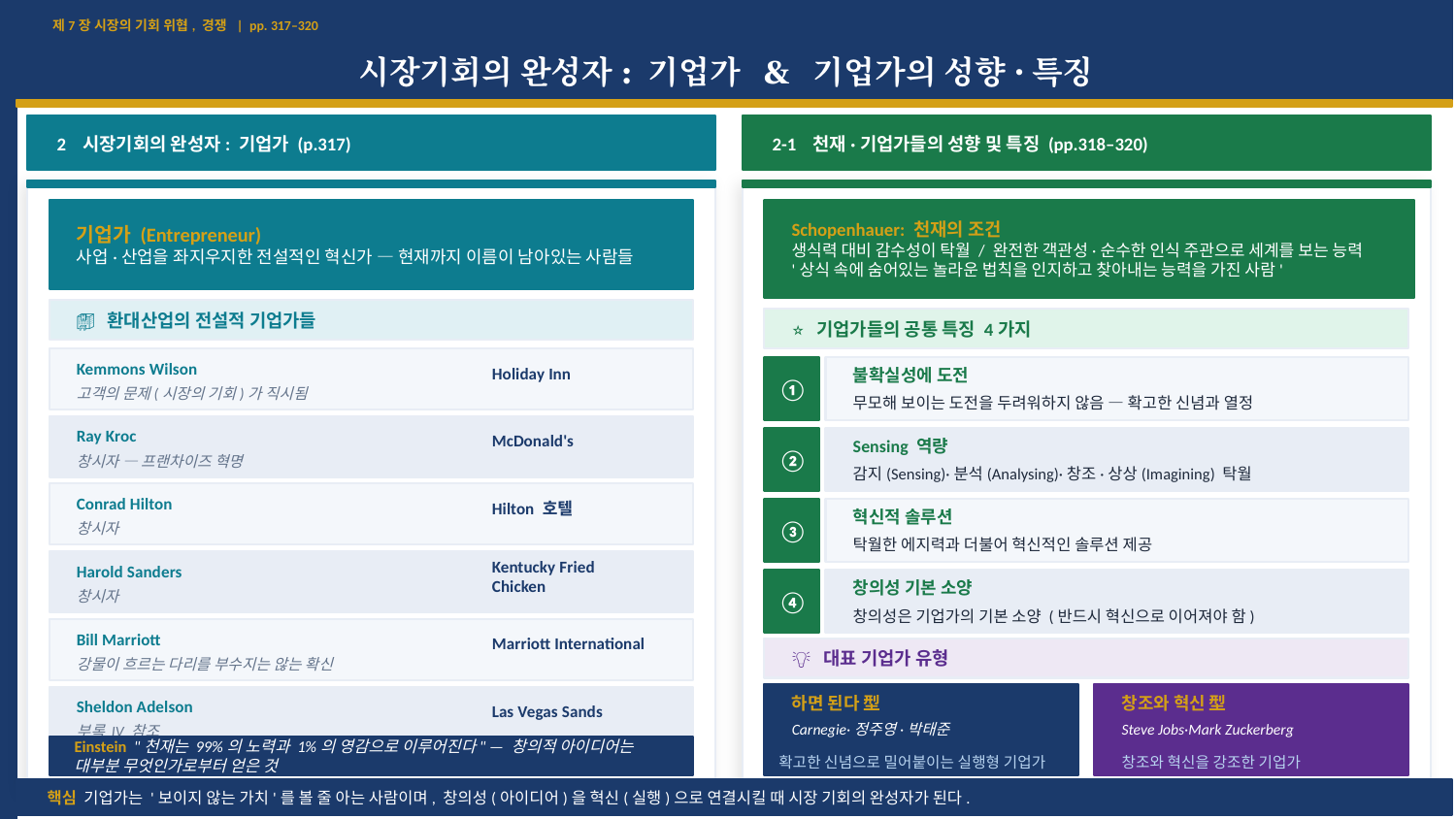

제7장 시장의 기회 위협, 경쟁  |  pp. 317–320
시장기회의 완성자: 기업가  &  기업가의 성향·특징

2   시장기회의 완성자: 기업가 (p.317)

2-1   천재·기업가들의 성향 및 특징 (pp.318–320)

기업가 (Entrepreneur)
사업·산업을 좌지우지한 전설적인 혁신가 — 현재까지 이름이 남아있는 사람들
Schopenhauer: 천재의 조건
생식력 대비 감수성이 탁월 / 완전한 객관성·순수한 인식 주관으로 세계를 보는 능력
'상식 속에 숨어있는 놀라운 법칙을 인지하고 찾아내는 능력을 가진 사람'

🏨  환대산업의 전설적 기업가들

⭐  기업가들의 공통 특징 4가지

Kemmons Wilson
Holiday Inn

①

불확실성에 도전
고객의 문제(시장의 기회)가 직시됨
무모해 보이는 도전을 두려워하지 않음 — 확고한 신념과 열정

Ray Kroc
McDonald's

②

Sensing 역량
창시자 — 프랜차이즈 혁명
감지(Sensing)·분석(Analysing)·창조·상상(Imagining) 탁월

Conrad Hilton
Hilton 호텔

③

혁신적 솔루션
창시자
탁월한 에지력과 더불어 혁신적인 솔루션 제공

Harold Sanders
Kentucky Fried Chicken

④

창의성 기본 소양
창시자
창의성은 기업가의 기본 소양 (반드시 혁신으로 이어져야 함)

Bill Marriott
Marriott International

💡  대표 기업가 유형
강물이 흐르는 다리를 부수지는 않는 확신

하면 된다 型
창조와 혁신 型
Sheldon Adelson
Las Vegas Sands
Carnegie·정주영·박태준
Steve Jobs·Mark Zuckerberg
부록 IV 참조

Einstein  "천재는 99%의 노력과 1%의 영감으로 이루어진다" — 창의적 아이디어는 대부분 무엇인가로부터 얻은 것
확고한 신념으로 밀어붙이는 실행형 기업가
창조와 혁신을 강조한 기업가

핵심  기업가는 '보이지 않는 가치'를 볼 줄 아는 사람이며, 창의성(아이디어)을 혁신(실행)으로 연결시킬 때 시장 기회의 완성자가 된다.